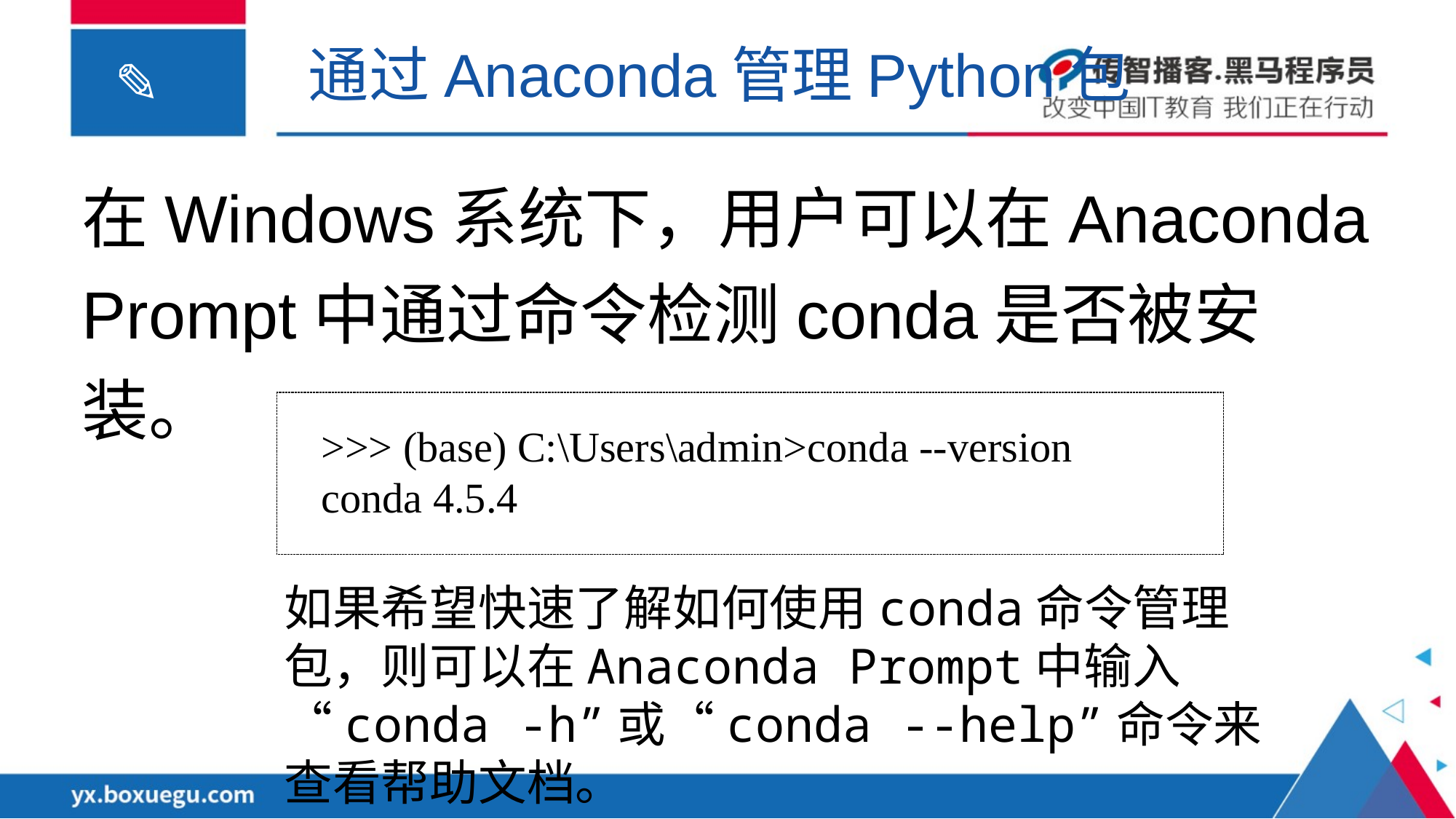

通过Anaconda管理Python包
在Windows系统下，用户可以在Anaconda Prompt中通过命令检测conda是否被安装。

>>> (base) C:\Users\admin>conda --version
conda 4.5.4
如果希望快速了解如何使用conda命令管理包，则可以在Anaconda Prompt中输入“conda -h”或“conda --help”命令来查看帮助文档。